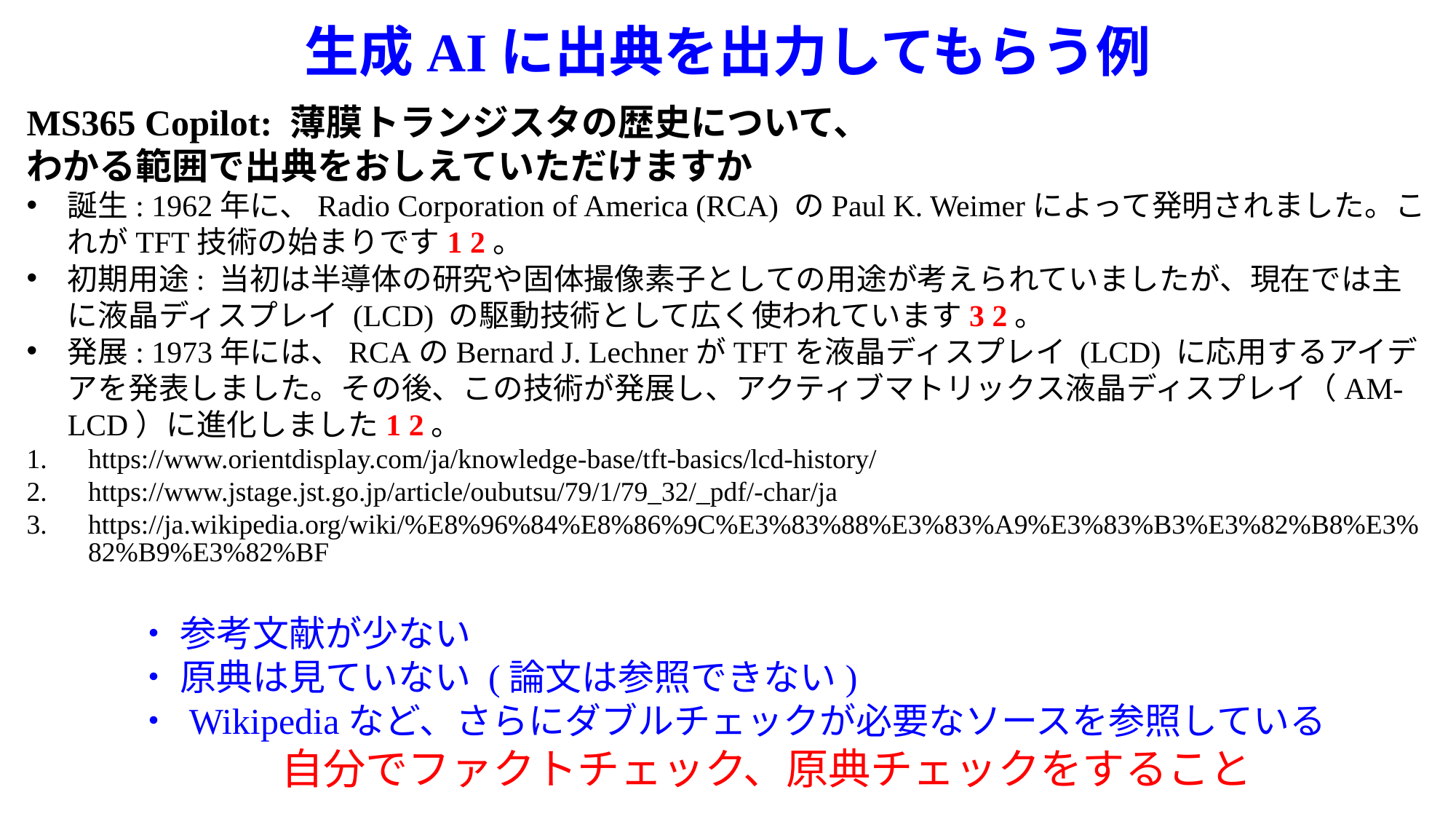

# 生成AIに出典を出力してもらう例
MS365 Copilot: 薄膜トランジスタの歴史について、
わかる範囲で出典をおしえていただけますか
誕生: 1962年に、Radio Corporation of America (RCA) のPaul K. Weimerによって発明されました。これがTFT技術の始まりです1 2。
初期用途: 当初は半導体の研究や固体撮像素子としての用途が考えられていましたが、現在では主に液晶ディスプレイ (LCD) の駆動技術として広く使われています3 2。
発展: 1973年には、RCAのBernard J. LechnerがTFTを液晶ディスプレイ (LCD) に応用するアイデアを発表しました。その後、この技術が発展し、アクティブマトリックス液晶ディスプレイ（AM-LCD）に進化しました1 2。
https://www.orientdisplay.com/ja/knowledge-base/tft-basics/lcd-history/
https://www.jstage.jst.go.jp/article/oubutsu/79/1/79_32/_pdf/-char/ja
https://ja.wikipedia.org/wiki/%E8%96%84%E8%86%9C%E3%83%88%E3%83%A9%E3%83%B3%E3%82%B8%E3%82%B9%E3%82%BF

　　　・ 参考文献が少ない
　　　・ 原典は見ていない (論文は参照できない)
　　　・ Wikipediaなど、さらにダブルチェックが必要なソースを参照している
　　　　　　自分でファクトチェック、原典チェックをすること